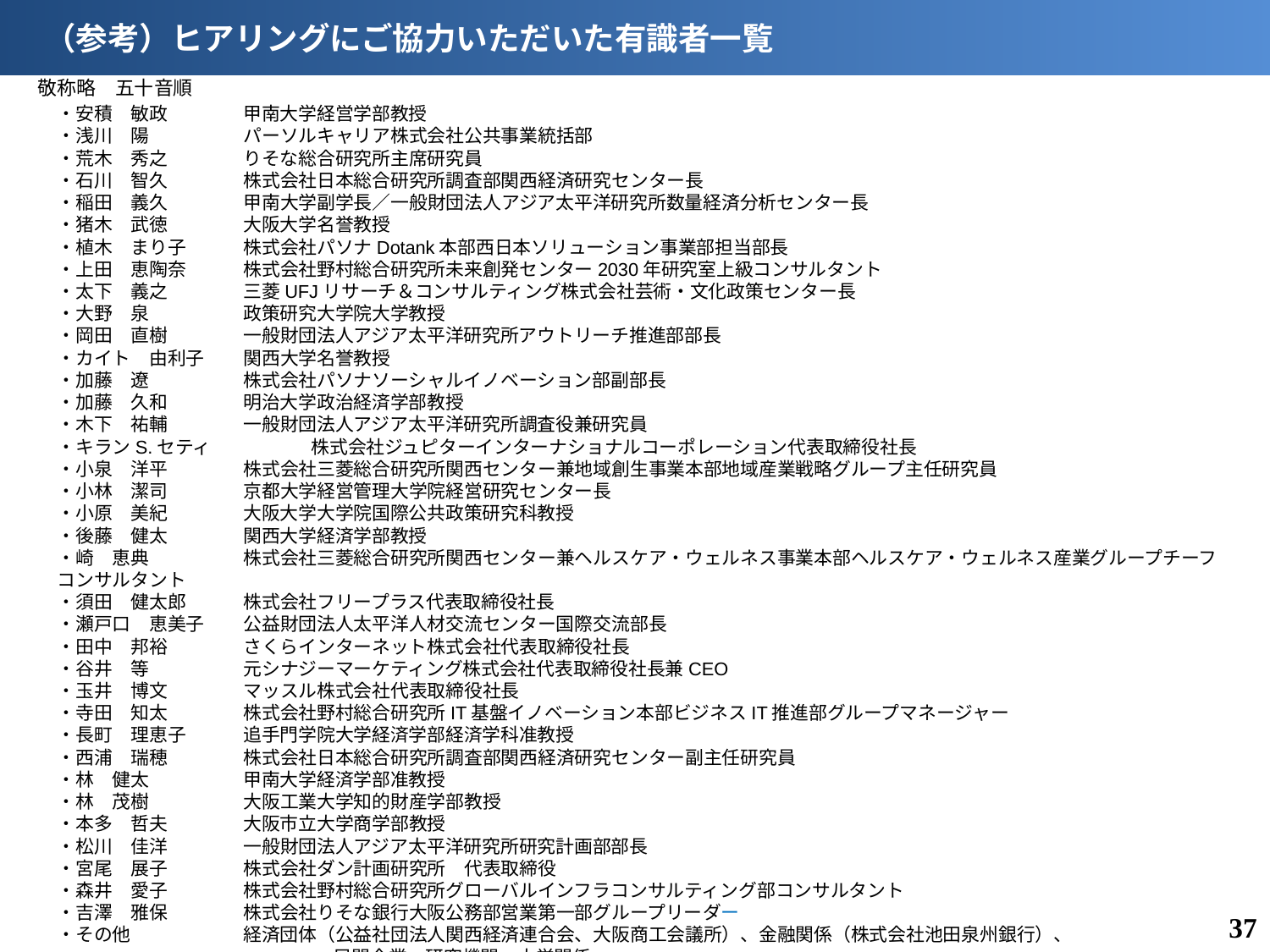

（参考）ヒアリングにご協力いただいた有識者一覧
敬称略　五十音順
・安積　敏政　　	甲南大学経営学部教授
・浅川　陽　　	パーソルキャリア株式会社公共事業統括部
・荒木　秀之　　	りそな総合研究所主席研究員
・石川　智久　　	株式会社日本総合研究所調査部関西経済研究センター長
・稲田　義久　　	甲南大学副学長／一般財団法人アジア太平洋研究所数量経済分析センター長
・猪木　武徳　　	大阪大学名誉教授
・植木　まり子　　	株式会社パソナDotank本部西日本ソリューション事業部担当部長
・上田　恵陶奈　　	株式会社野村総合研究所未来創発センター2030年研究室上級コンサルタント
・太下　義之　　	三菱UFJリサーチ＆コンサルティング株式会社芸術・文化政策センター長
・大野　泉　　	政策研究大学院大学教授
・岡田　直樹　　	一般財団法人アジア太平洋研究所アウトリーチ推進部部長
・カイト　由利子　　	関西大学名誉教授
・加藤　遼　　	株式会社パソナソーシャルイノベーション部副部長
・加藤　久和　　	明治大学政治経済学部教授
・木下　祐輔　　	一般財団法人アジア太平洋研究所調査役兼研究員
・キランS.セティ　　	株式会社ジュピターインターナショナルコーポレーション代表取締役社長
・小泉　洋平　　	株式会社三菱総合研究所関西センター兼地域創生事業本部地域産業戦略グループ主任研究員
・小林　潔司　　	京都大学経営管理大学院経営研究センター長
・小原　美紀　　	大阪大学大学院国際公共政策研究科教授
・後藤　健太　　	関西大学経済学部教授
・崎　恵典　　	株式会社三菱総合研究所関西センター兼ヘルスケア・ウェルネス事業本部ヘルスケア・ウェルネス産業グループチーフコンサルタント
・須田　健太郎　　	株式会社フリープラス代表取締役社長
・瀬戸口　恵美子　　	公益財団法人太平洋人材交流センター国際交流部長
・田中　邦裕　　	さくらインターネット株式会社代表取締役社長
・谷井　等　　	元シナジーマーケティング株式会社代表取締役社長兼CEO
・玉井　博文　　	マッスル株式会社代表取締役社長
・寺田　知太　　	株式会社野村総合研究所IT基盤イノベーション本部ビジネスIT推進部グループマネージャー
・長町　理恵子　　	追手門学院大学経済学部経済学科准教授
・西浦　瑞穂　　	株式会社日本総合研究所調査部関西経済研究センター副主任研究員
・林　健太　　	甲南大学経済学部准教授
・林　茂樹　　	大阪工業大学知的財産学部教授
・本多　哲夫　　	大阪市立大学商学部教授
・松川　佳洋　　	一般財団法人アジア太平洋研究所研究計画部部長
・宮尾　展子　　	株式会社ダン計画研究所　代表取締役
・森井　愛子　　	株式会社野村総合研究所グローバルインフラコンサルティング部コンサルタント
・吉澤　雅保　　	株式会社りそな銀行大阪公務部営業第一部グループリーダー
・その他	経済団体（公益社団法人関西経済連合会、大阪商工会議所）、金融関係（株式会社池田泉州銀行）、
　　　　　　　　　　　　　　　民間企業、研究機関、大学関係
37